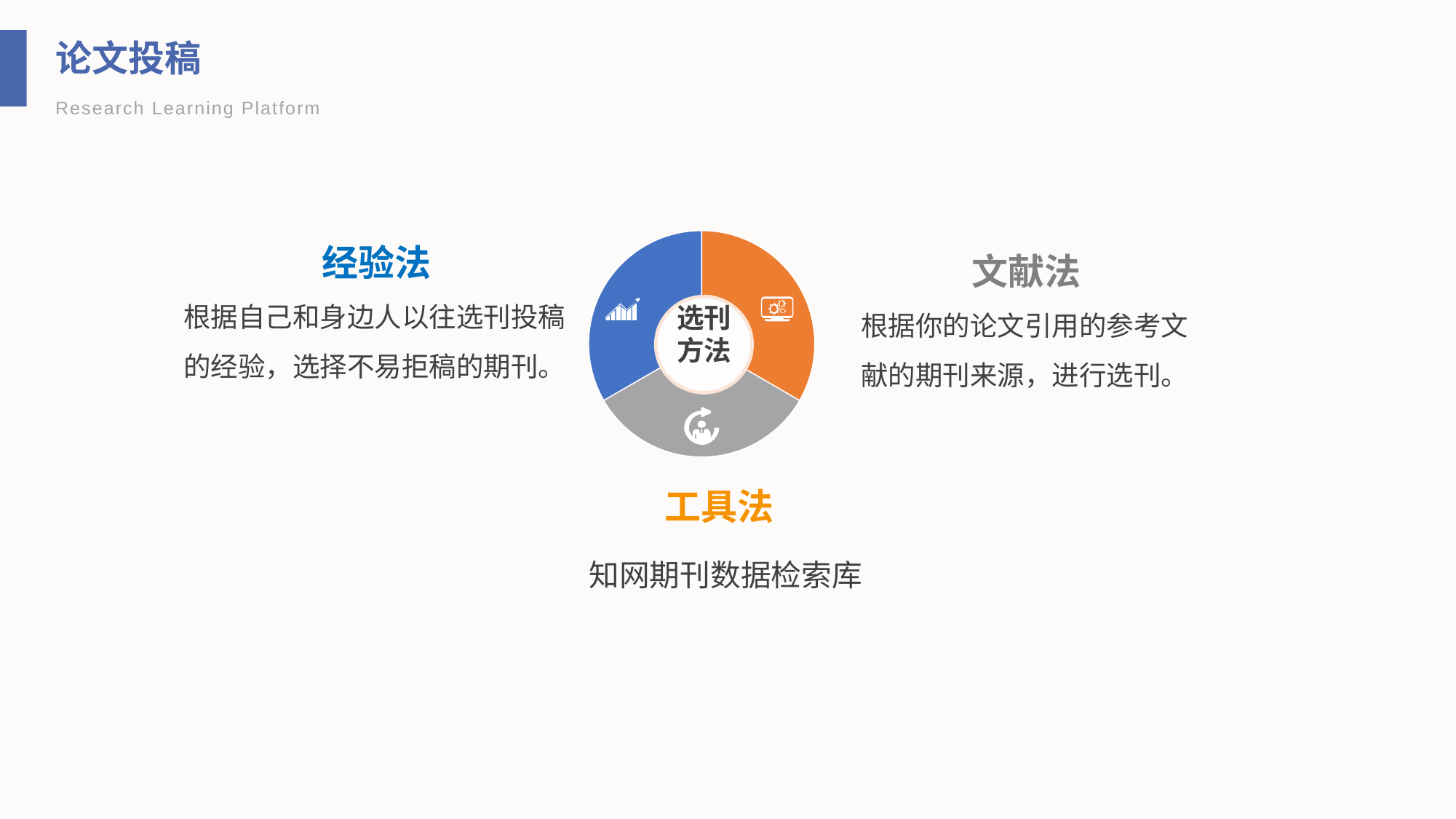

论文投稿
Research Learning Platform
经验法
根据自己和身边人以往选刊投稿的经验，选择不易拒稿的期刊。

文献法
根据你的论文引用的参考文献的期刊来源，进行选刊。
选刊方法

工具法

知网期刊数据检索库